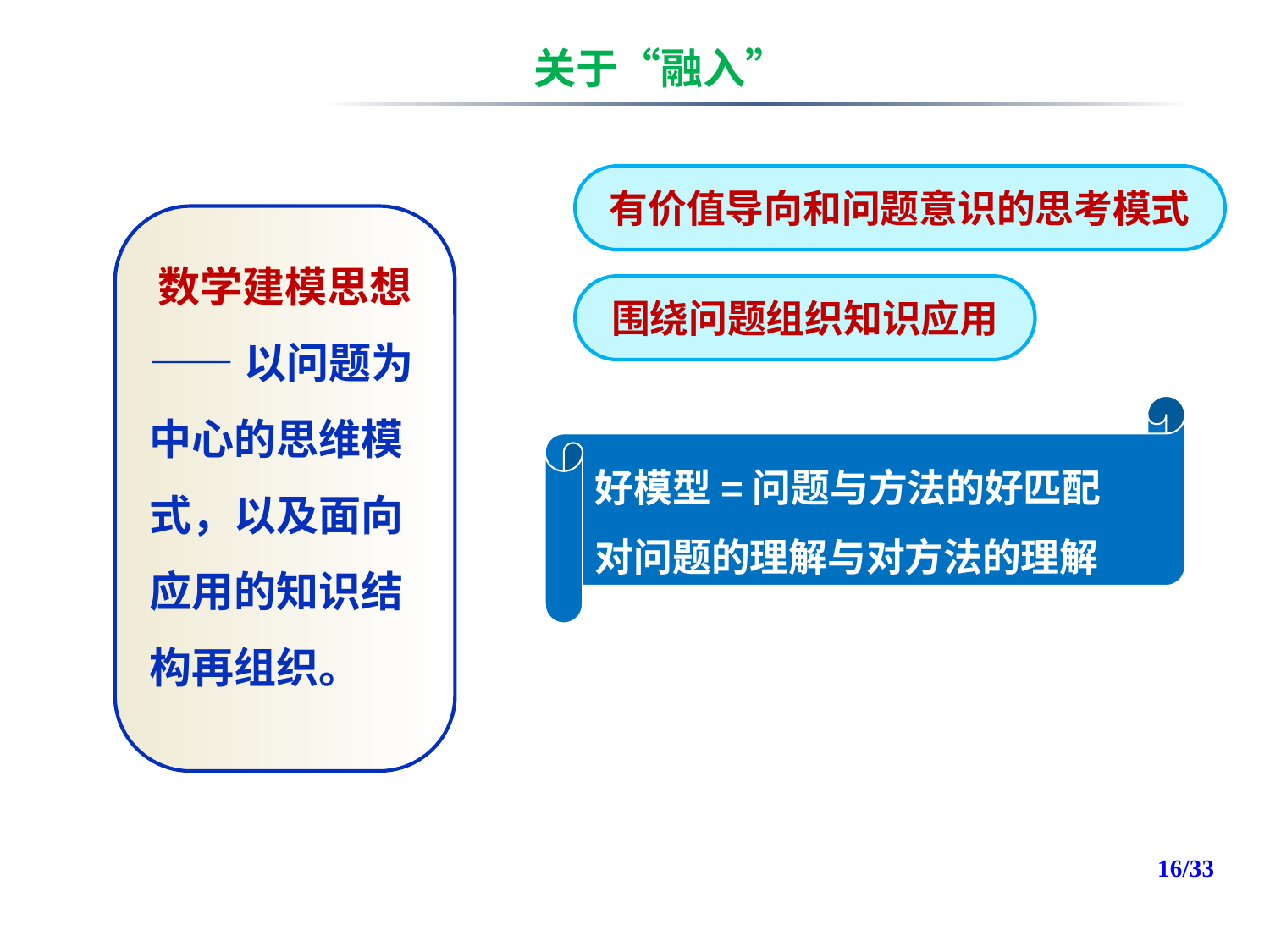

关于“融入”
有价值导向和问题意识的思考模式
数学建模思想
——以问题为中心的思维模式，以及面向应用的知识结构再组织。

围绕问题组织知识应用
好模型=问题与方法的好匹配
对问题的理解与对方法的理解